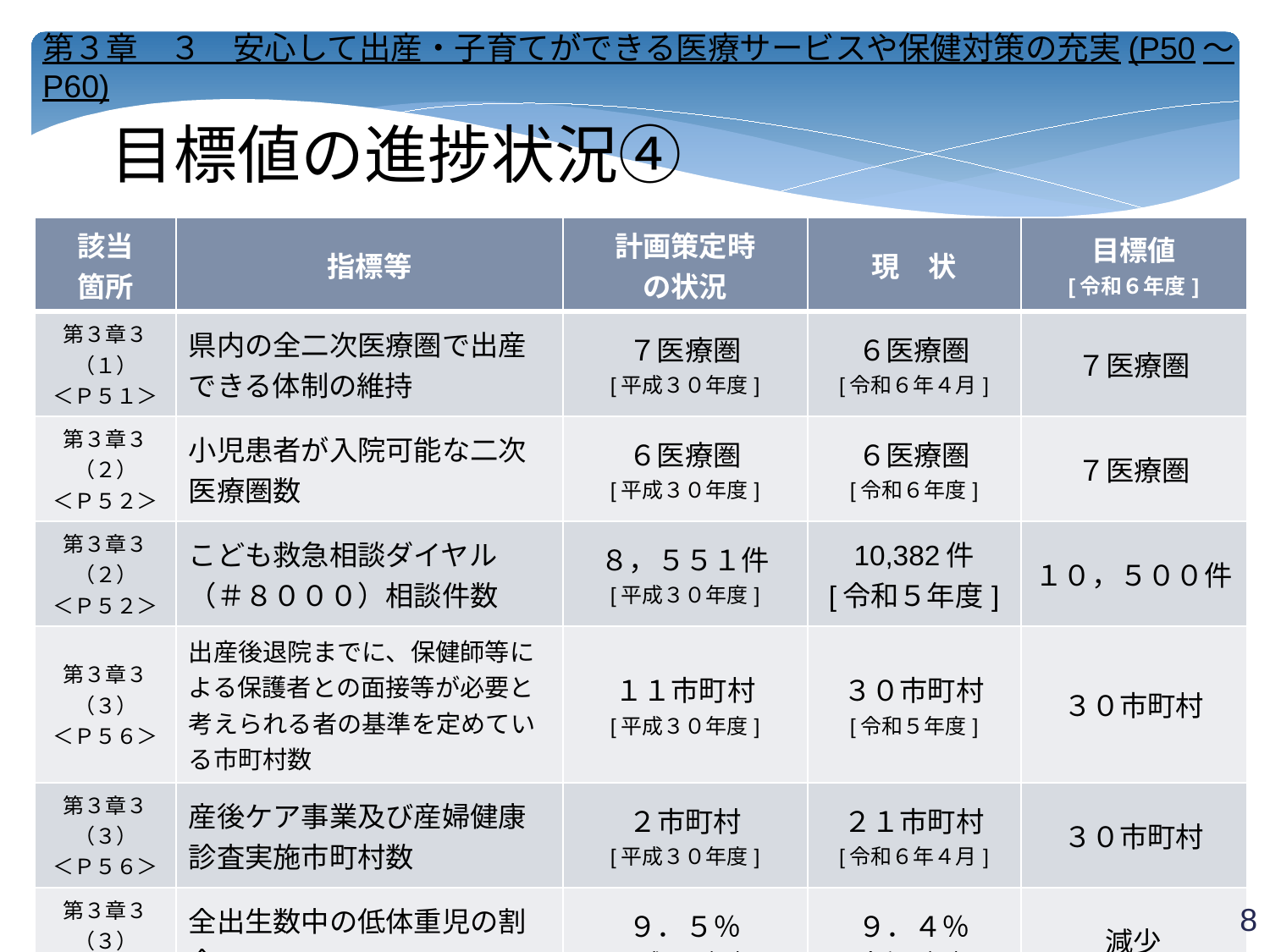

第３章　３　安心して出産・子育てができる医療サービスや保健対策の充実(P50～P60)
目標値の進捗状況④
| 該当 箇所 | 指標等 | 計画策定時 の状況 | 現　状 | 目標値 [令和６年度] |
| --- | --- | --- | --- | --- |
| 第３章３（１） ＜Ｐ５１＞ | 県内の全二次医療圏で出産できる体制の維持 | ７医療圏 [平成３０年度] | ６医療圏 [令和６年４月] | ７医療圏 |
| 第３章３（２） ＜Ｐ５２＞ | 小児患者が入院可能な二次医療圏数 | ６医療圏 [平成３０年度] | ６医療圏 [令和６年度] | ７医療圏 |
| 第３章３（２） ＜Ｐ５２＞ | こども救急相談ダイヤル（＃８０００）相談件数 | ８，５５１件 [平成３０年度] | 10,382件 [令和５年度] | １０，５００件 |
| 第３章３（３） ＜Ｐ５６＞ | 出産後退院までに、保健師等による保護者との面接等が必要と考えられる者の基準を定めている市町村数 | １１市町村 [平成３０年度] | ３０市町村 [令和５年度] | ３０市町村 |
| 第３章３（３） ＜Ｐ５６＞ | 産後ケア事業及び産婦健康診査実施市町村数 | ２市町村 [平成３０年度] | ２１市町村 [令和６年４月] | ３０市町村 |
| 第３章３（３） ＜Ｐ５６＞ | 全出生数中の低体重児の割合 | ９．５％ [平成２９年度] | ９．４％ [令和４年度] | 減少 |
| 第３章３（３） ＜Ｐ５６＞ | 妊娠中の妊婦の喫煙率 | ３．６％ [平成３０年度] | ３．０％ [令和４年度] | ０％ |
8